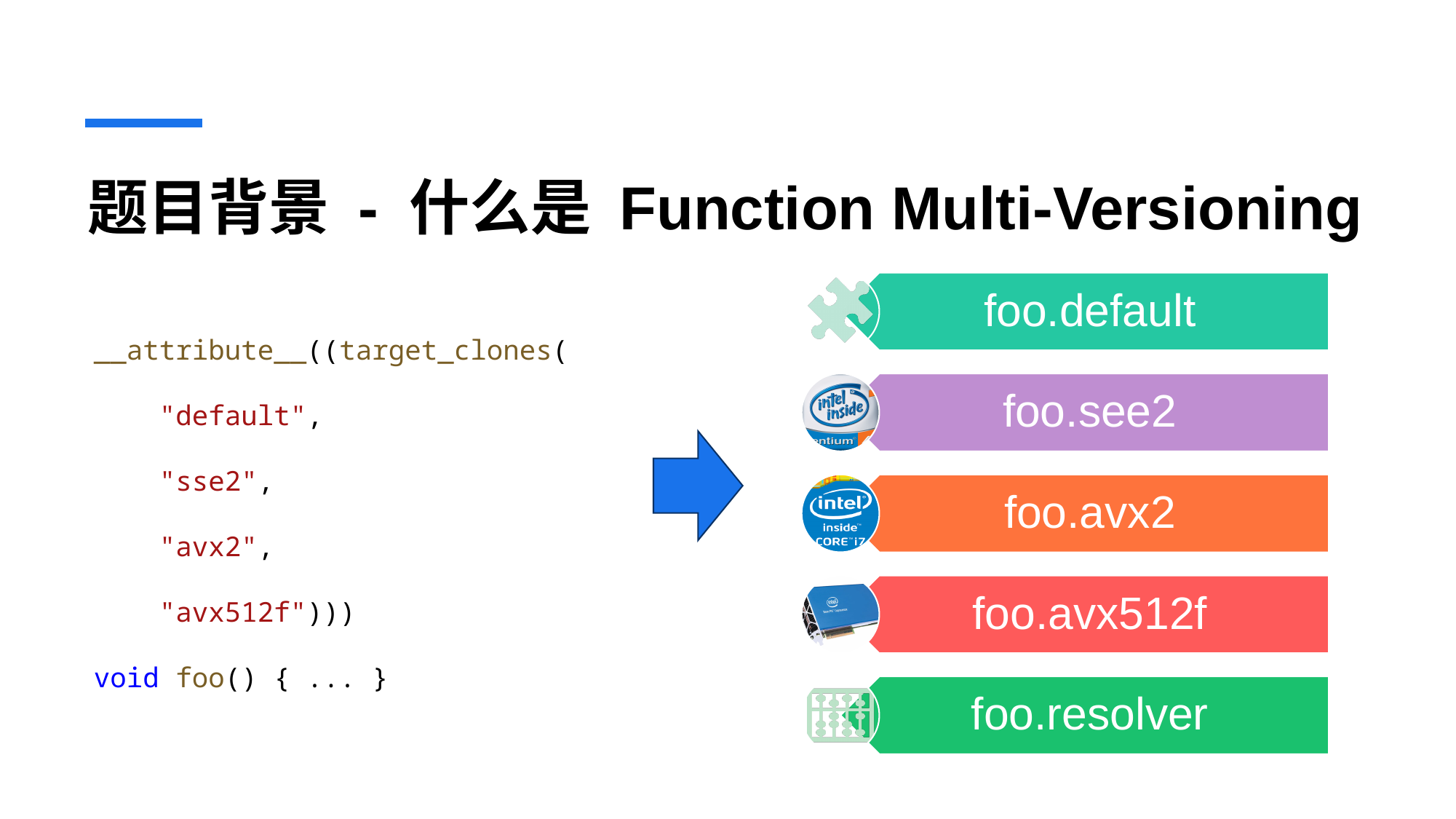

# 题目背景 - 什么是 Function Multi-Versioning
foo.default
foo.see2
foo.avx2
foo.avx512f
foo.resolver
__attribute__((target_clones(
    "default",
    "sse2",
    "avx2",
    "avx512f")))
void foo() { ... }